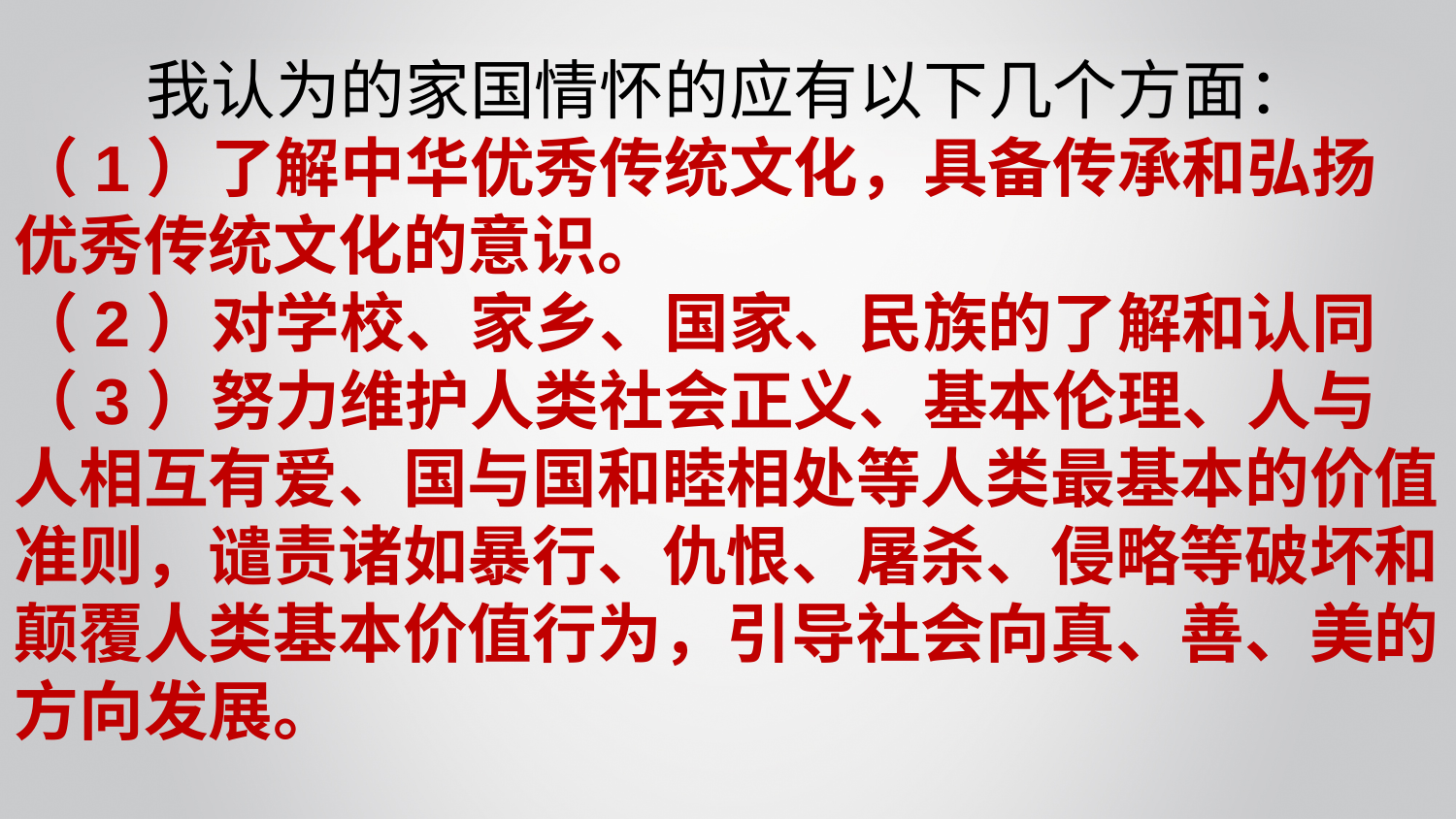

我认为的家国情怀的应有以下几个方面：
（1）了解中华优秀传统文化，具备传承和弘扬优秀传统文化的意识。
（2）对学校、家乡、国家、民族的了解和认同
（3）努力维护人类社会正义、基本伦理、人与人相互有爱、国与国和睦相处等人类最基本的价值准则，谴责诸如暴行、仇恨、屠杀、侵略等破坏和颠覆人类基本价值行为，引导社会向真、善、美的方向发展。